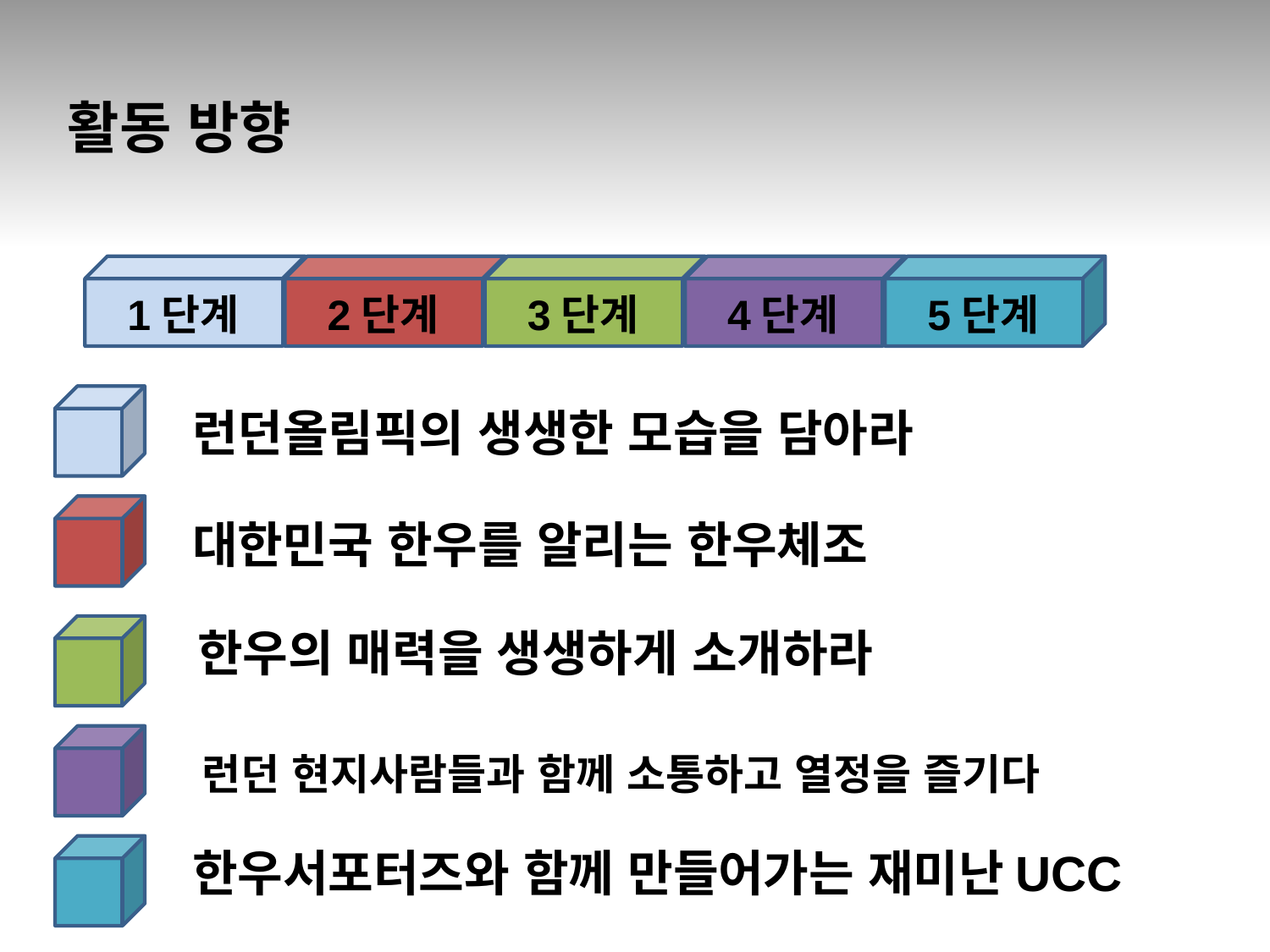

활동 방향

1단계
2단계
3단계
4단계
5단계

런던올림픽의 생생한 모습을 담아라

대한민국 한우를 알리는 한우체조
한우의 매력을 생생하게 소개하라

런던 현지사람들과 함께 소통하고 열정을 즐기다

한우서포터즈와 함께 만들어가는 재미난UCC